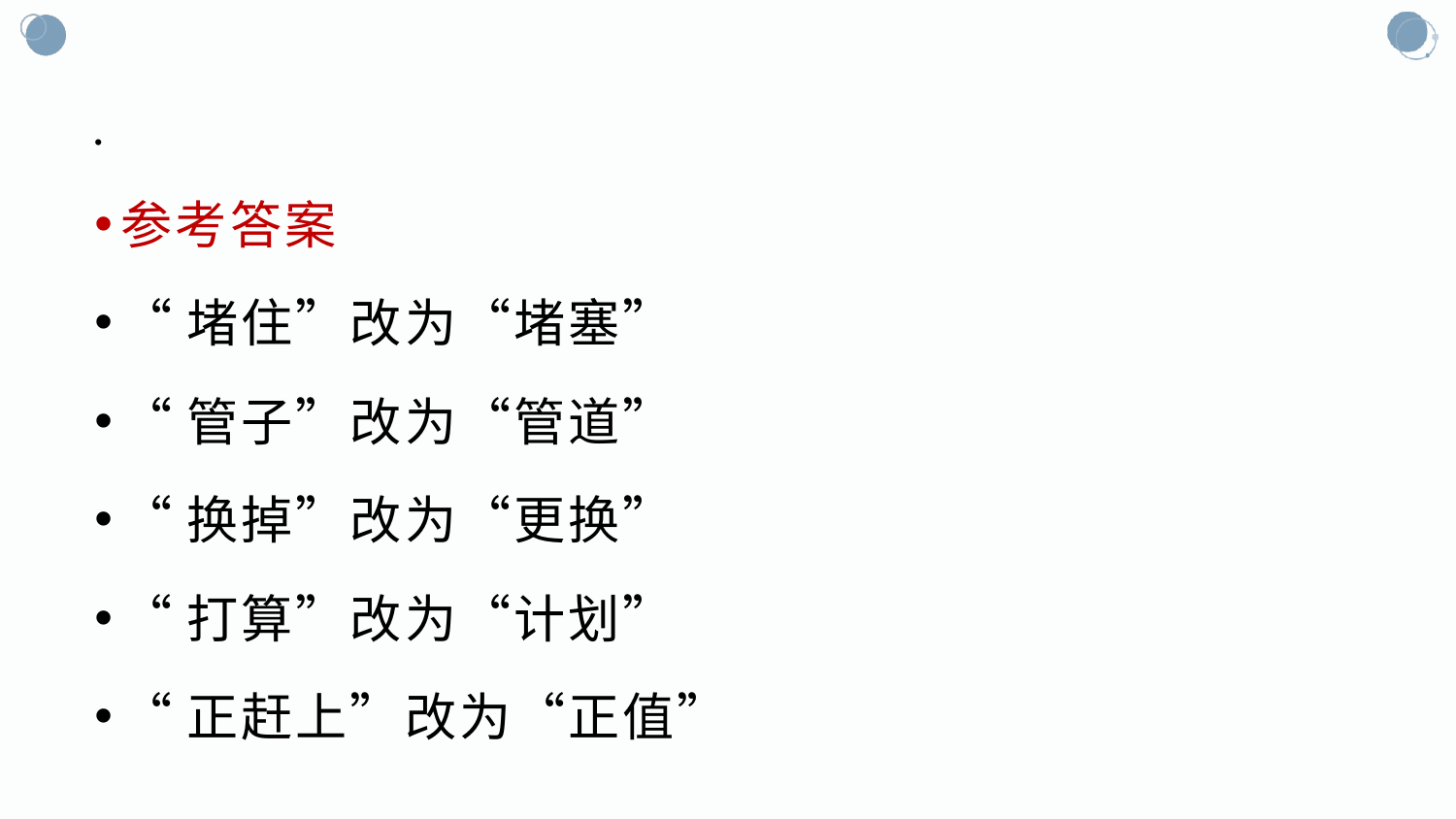

#

参考答案
“堵住”改为“堵塞”
“管子”改为“管道”
“换掉”改为“更换”
“打算”改为“计划”
“正赶上”改为“正值”